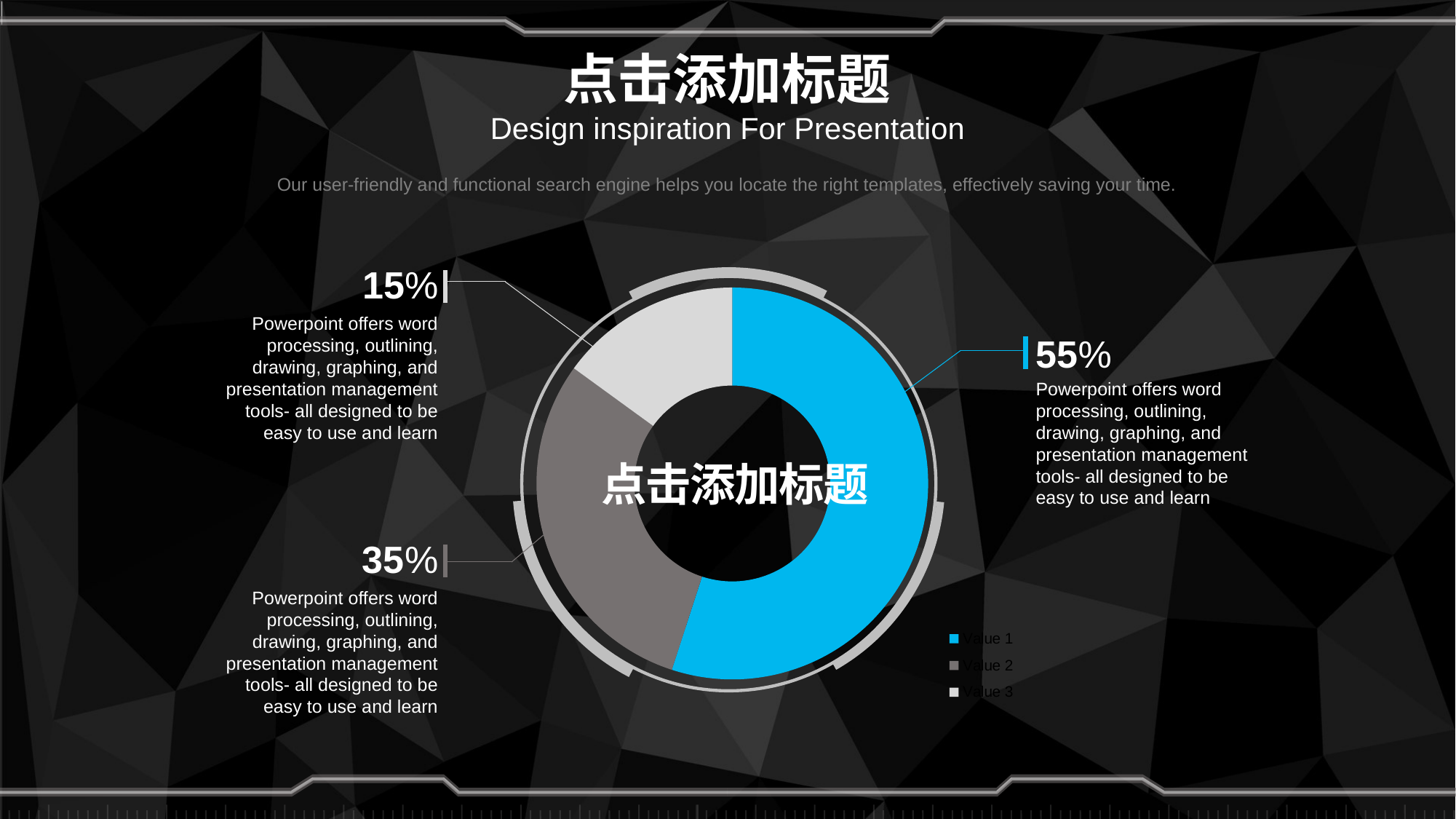

# 点击添加标题
Design inspiration For Presentation
Our user-friendly and functional search engine helps you locate the right templates, effectively saving your time.
15%

### Chart

| Category | 계열 1 |
|---|---|
| Value 1 | 55.0 |
| Value 2 | 30.0 |
| Value 3 | 15.0 |

Powerpoint offers word processing, outlining, drawing, graphing, and presentation management tools- all designed to be easy to use and learn
55%
Powerpoint offers word processing, outlining, drawing, graphing, and presentation management tools- all designed to be easy to use and learn
点击添加标题
35%
Powerpoint offers word processing, outlining, drawing, graphing, and presentation management tools- all designed to be easy to use and learn